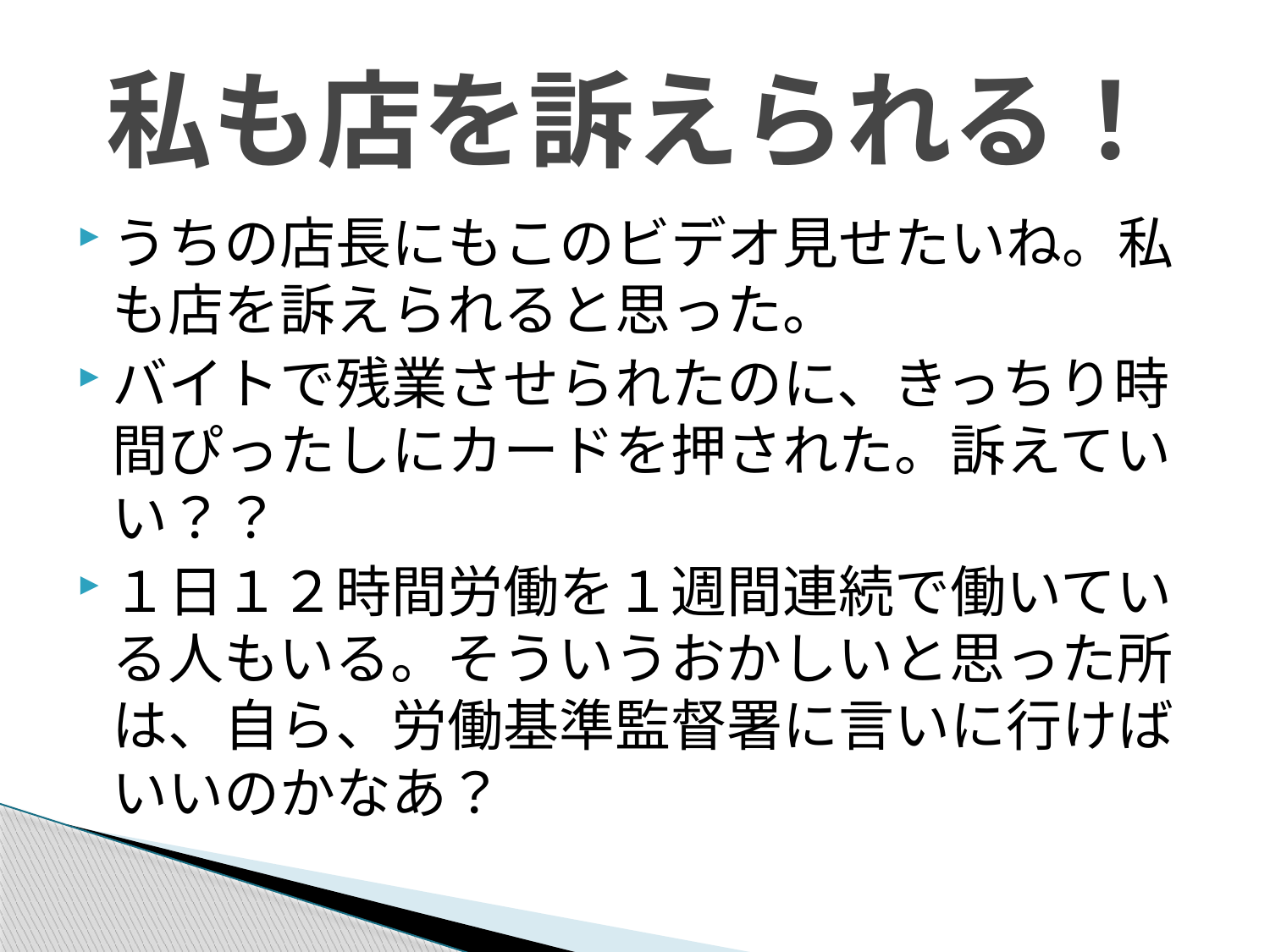

# 私も店を訴えられる！
うちの店長にもこのビデオ見せたいね。私も店を訴えられると思った。
バイトで残業させられたのに、きっちり時間ぴったしにカードを押された。訴えていい？？
１日１２時間労働を１週間連続で働いている人もいる。そういうおかしいと思った所は、自ら、労働基準監督署に言いに行けばいいのかなあ？